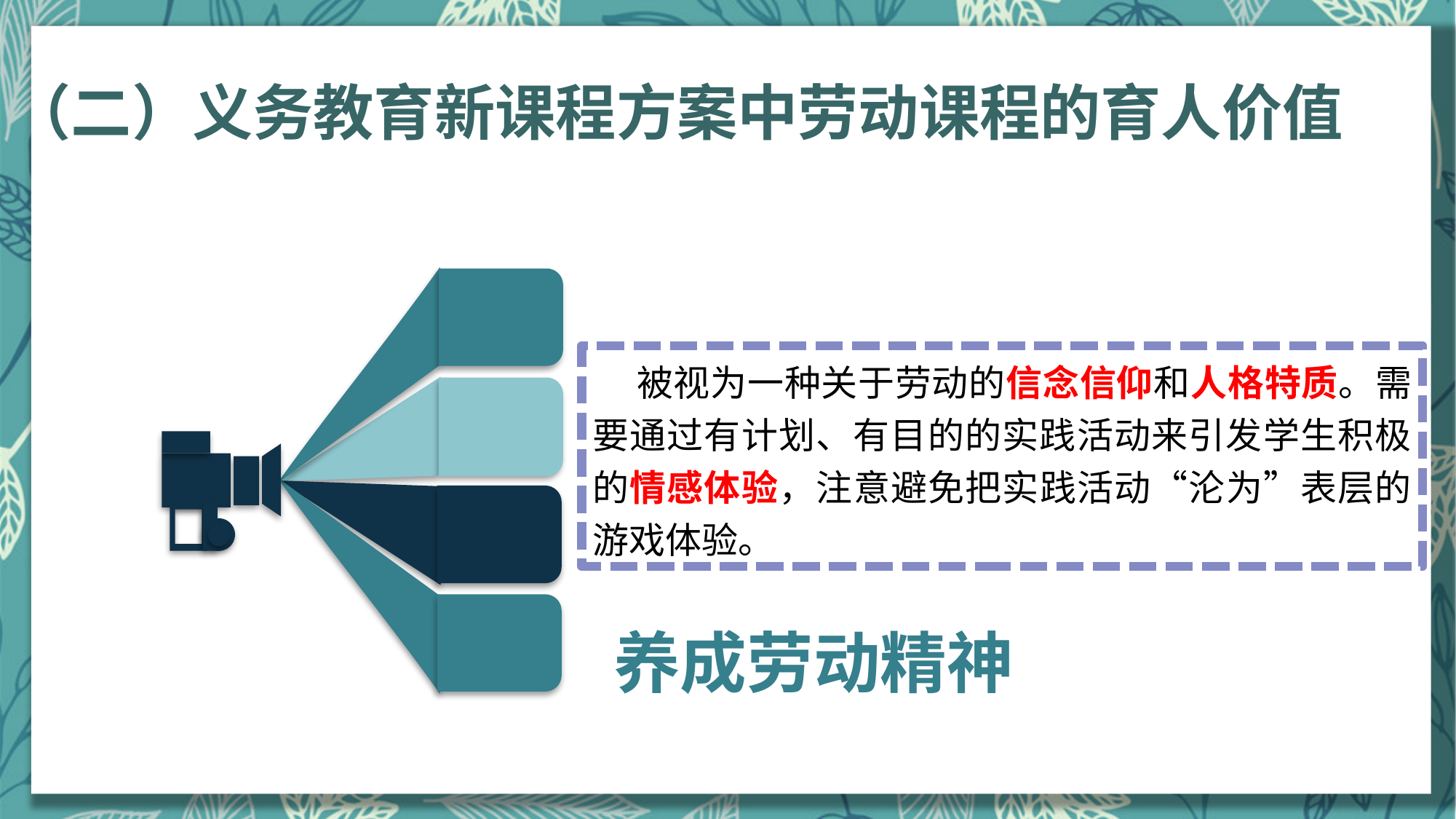

（二）义务教育新课程方案中劳动课程的育人价值

    被视为一种关于劳动的信念信仰和人格特质。需要通过有计划、有目的的实践活动来引发学生积极的情感体验，注意避免把实践活动“沦为”表层的游戏体验。

养成劳动精神